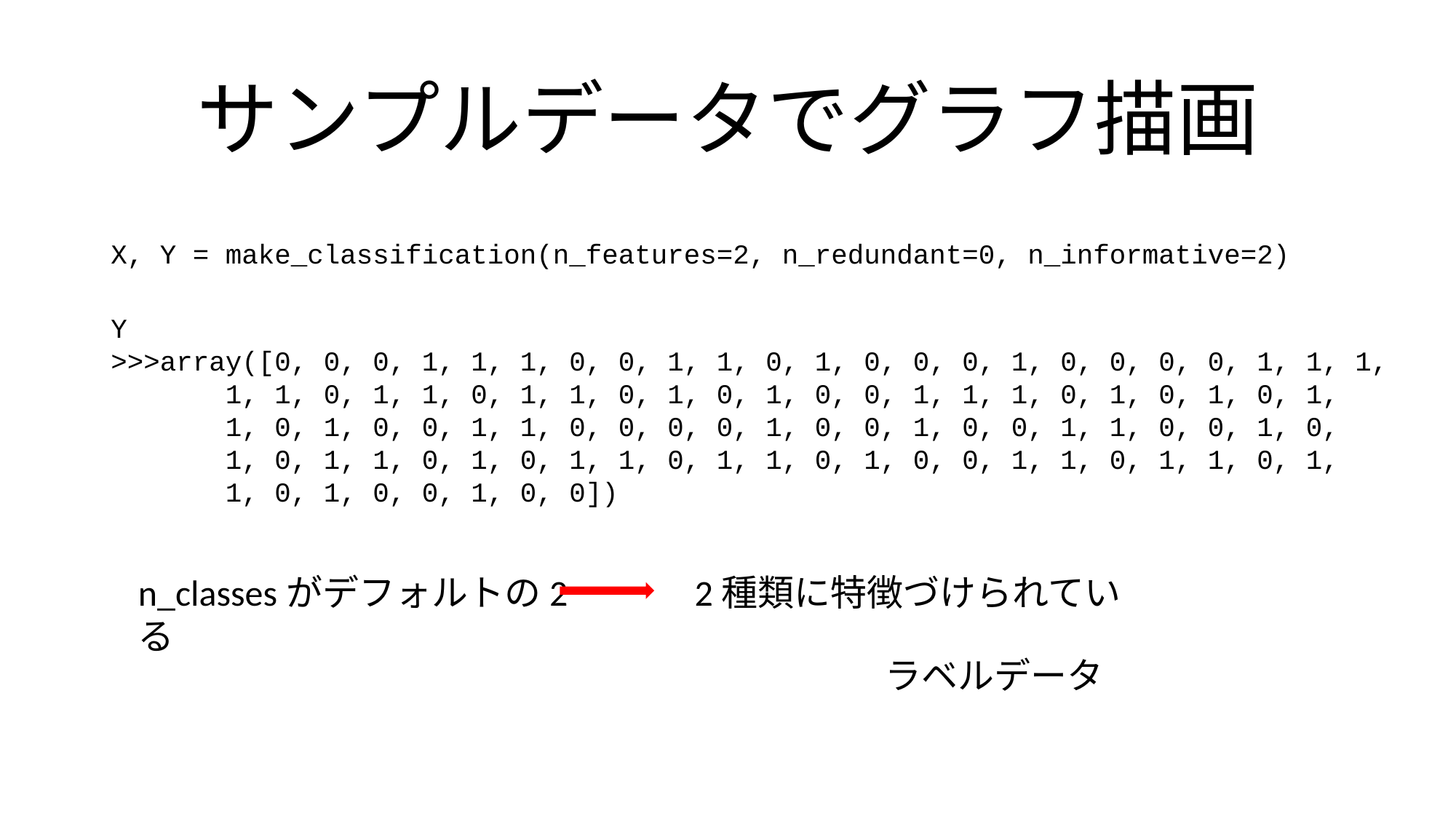

# サンプルデータでグラフ描画
X, Y = make_classification(n_features=2, n_redundant=0, n_informative=2)
Y
>>>array([0, 0, 0, 1, 1, 1, 0, 0, 1, 1, 0, 1, 0, 0, 0, 1, 0, 0, 0, 0, 1, 1, 1,
       1, 1, 0, 1, 1, 0, 1, 1, 0, 1, 0, 1, 0, 0, 1, 1, 1, 0, 1, 0, 1, 0, 1,
       1, 0, 1, 0, 0, 1, 1, 0, 0, 0, 0, 1, 0, 0, 1, 0, 0, 1, 1, 0, 0, 1, 0,
       1, 0, 1, 1, 0, 1, 0, 1, 1, 0, 1, 1, 0, 1, 0, 0, 1, 1, 0, 1, 1, 0, 1,
       1, 0, 1, 0, 0, 1, 0, 0])
n_classesがデフォルトの2　　　2種類に特徴づけられている

ラベルデータ